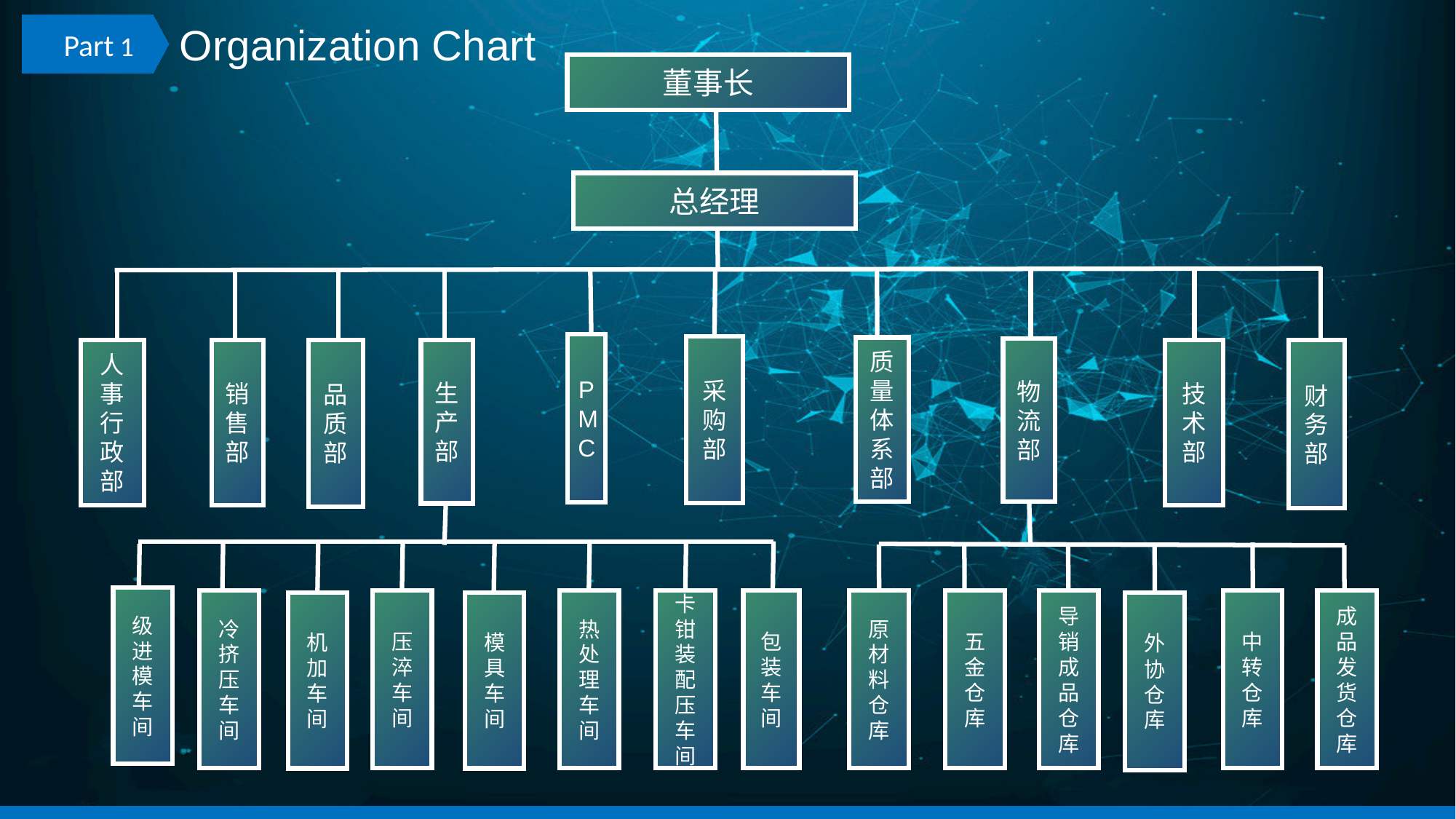

Organization Chart

Part 1
董事长
总经理
PMC
采购部
质量体系部
物流部
人事行政部
销售部
品质部
生产部
技术部
财务部
级进模车间
冷挤压车间
压淬车间
热处理车间
卡钳装配压车间
包装车间
原材料仓库
五金仓库
导销成品仓库
中转仓库
成品发货仓库
机加车间
模具车间
外协仓库